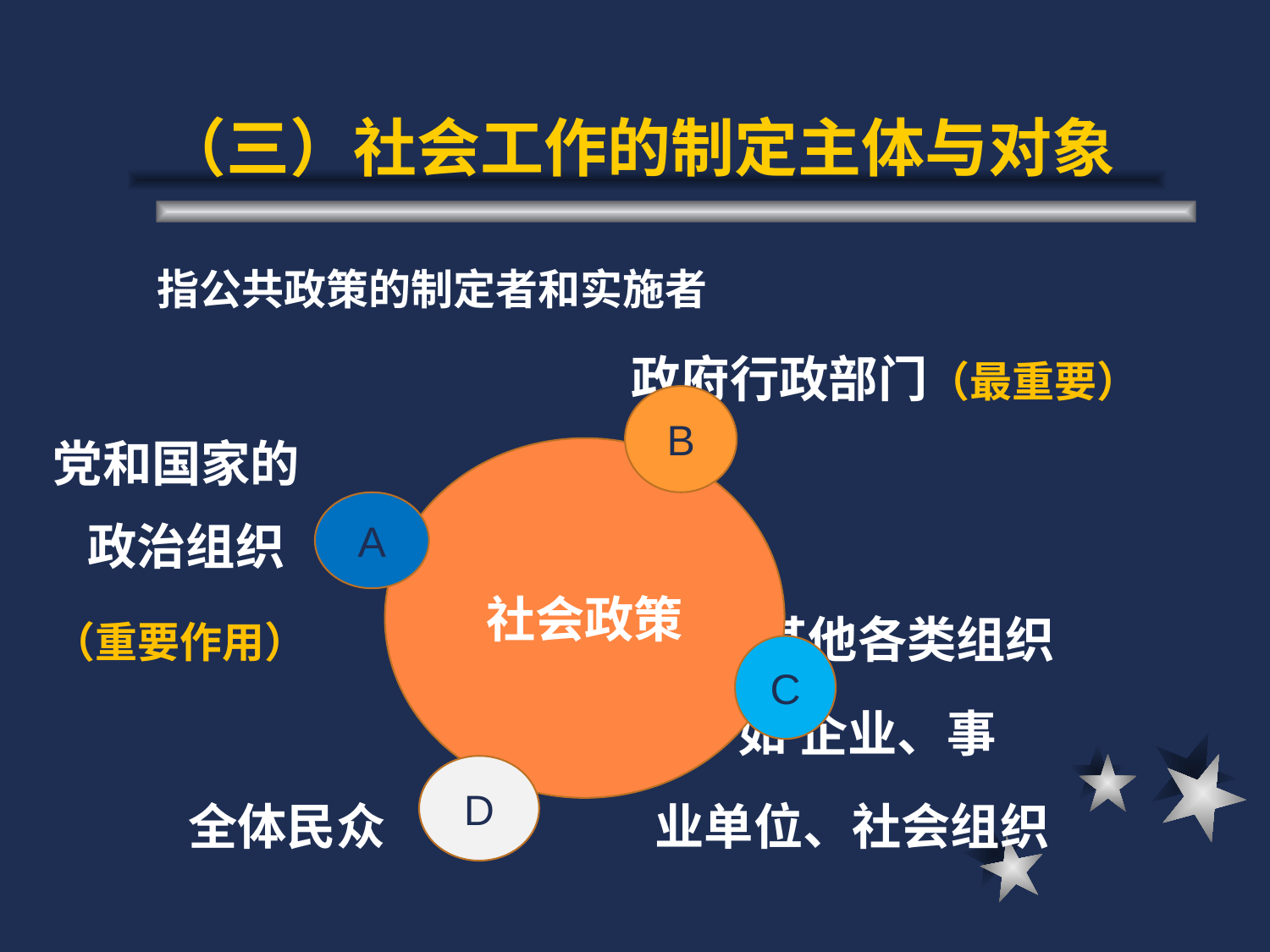

# （三）社会工作的制定主体与对象
       指公共政策的制定者和实施者
                                            政府行政部门（最重要）
党和国家的
  政治组织
（重要作用）                                   其他各类组织
                                                            如 企业、事
           全体民众                        业单位、社会组织

B
社会政策
A
C
D
21